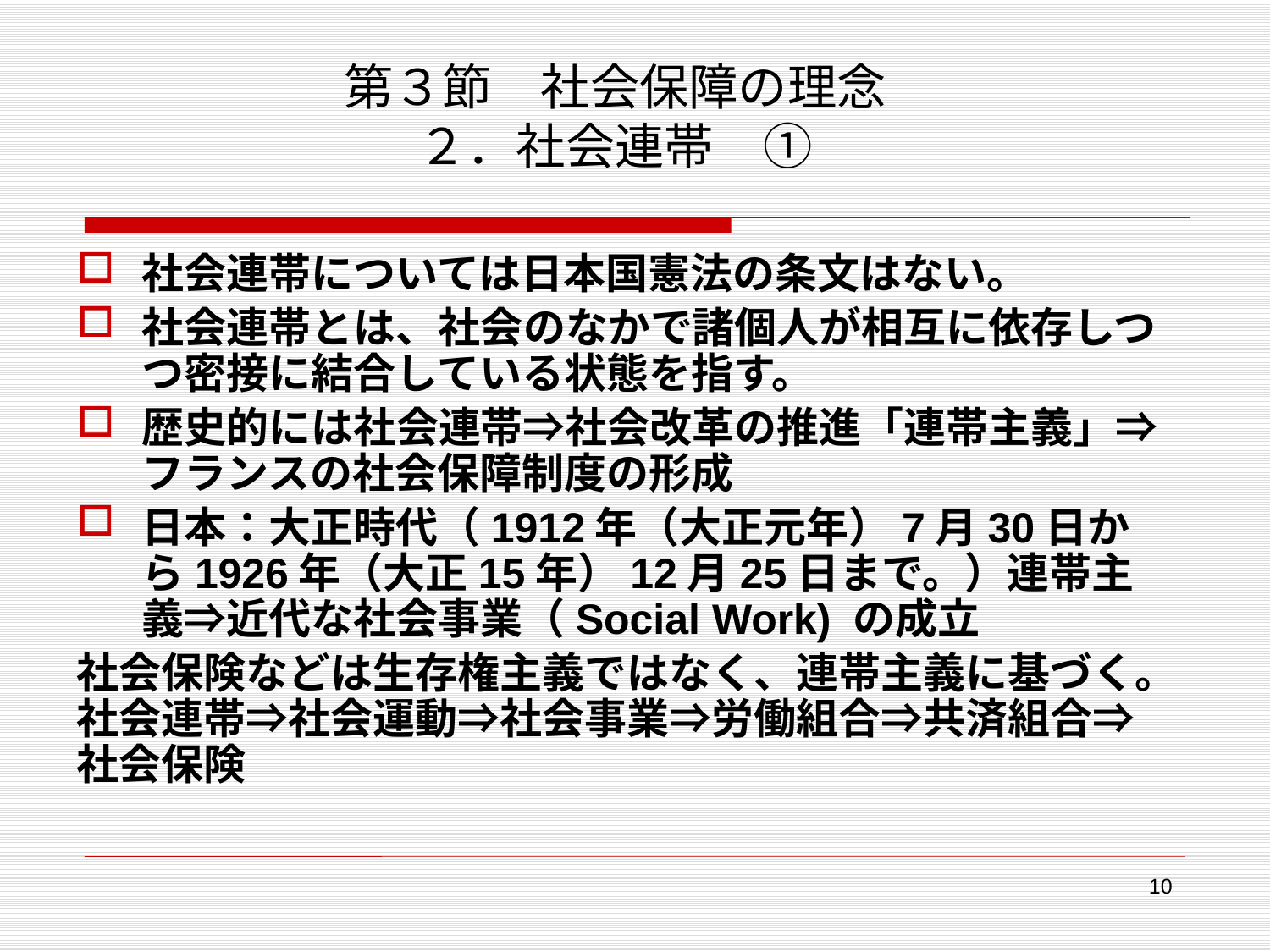

# 第３節　社会保障の理念 ２．社会連帯　①
社会連帯については日本国憲法の条文はない。
社会連帯とは、社会のなかで諸個人が相互に依存しつつ密接に結合している状態を指す。
歴史的には社会連帯⇒社会改革の推進「連帯主義」⇒フランスの社会保障制度の形成
日本：大正時代（1912年（大正元年）7月30日から1926年（大正15年）12月25日まで。）連帯主義⇒近代な社会事業（Social Work) の成立
社会保険などは生存権主義ではなく、連帯主義に基づく。社会連帯⇒社会運動⇒社会事業⇒労働組合⇒共済組合⇒社会保険
10